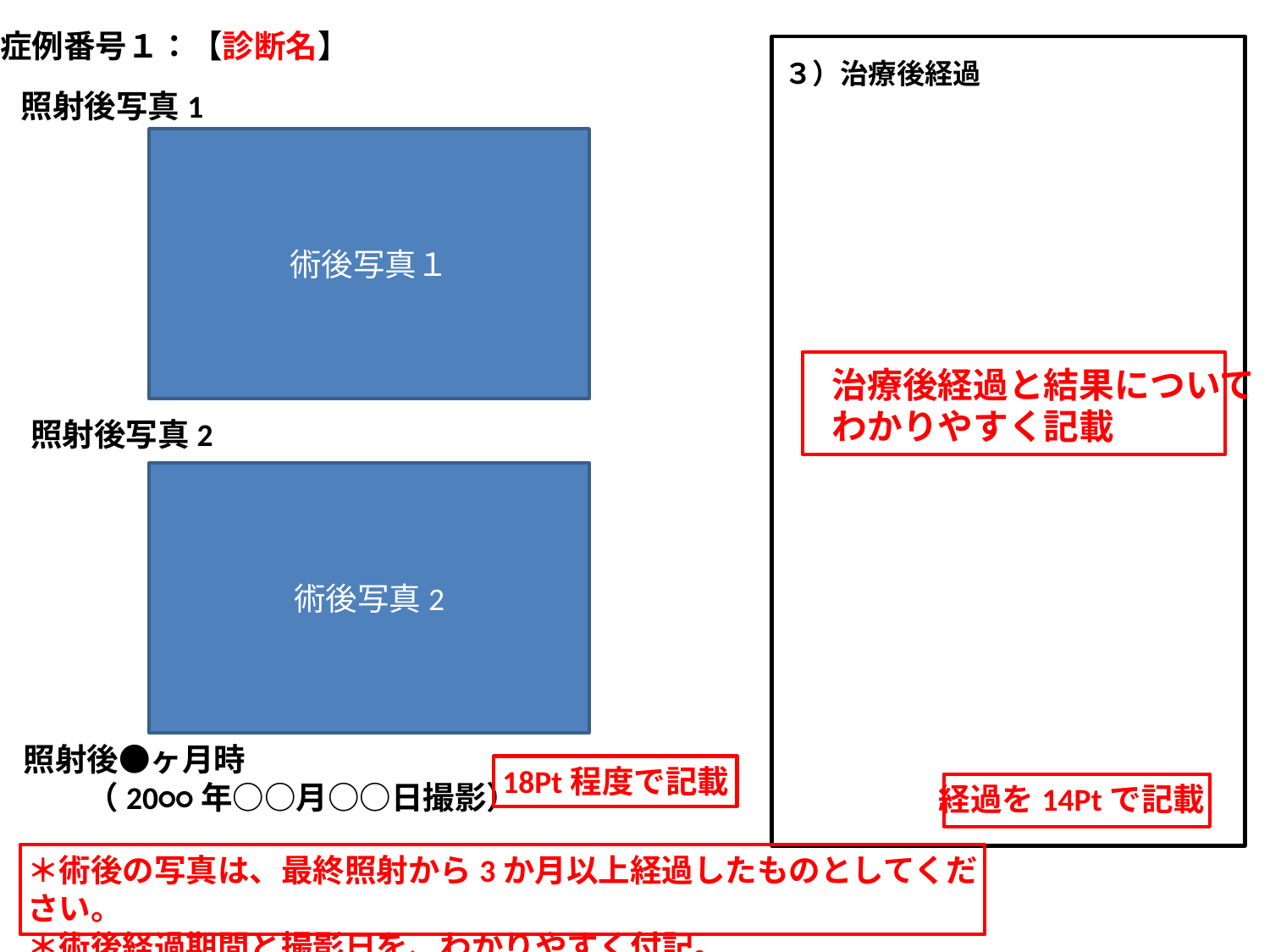

症例番号１：【診断名】

３）治療後経過
照射後写真1
術後写真１

治療後経過と結果について
わかりやすく記載
照射後写真2
術後写真2
照射後●ヶ月時
　　（20○○年○○月○○日撮影）
18Pt程度で記載

経過を14Ptで記載

＊術後の写真は、最終照射から3か月以上経過したものとしてください。
＊術後経過期間と撮影日を、わかりやすく付記。